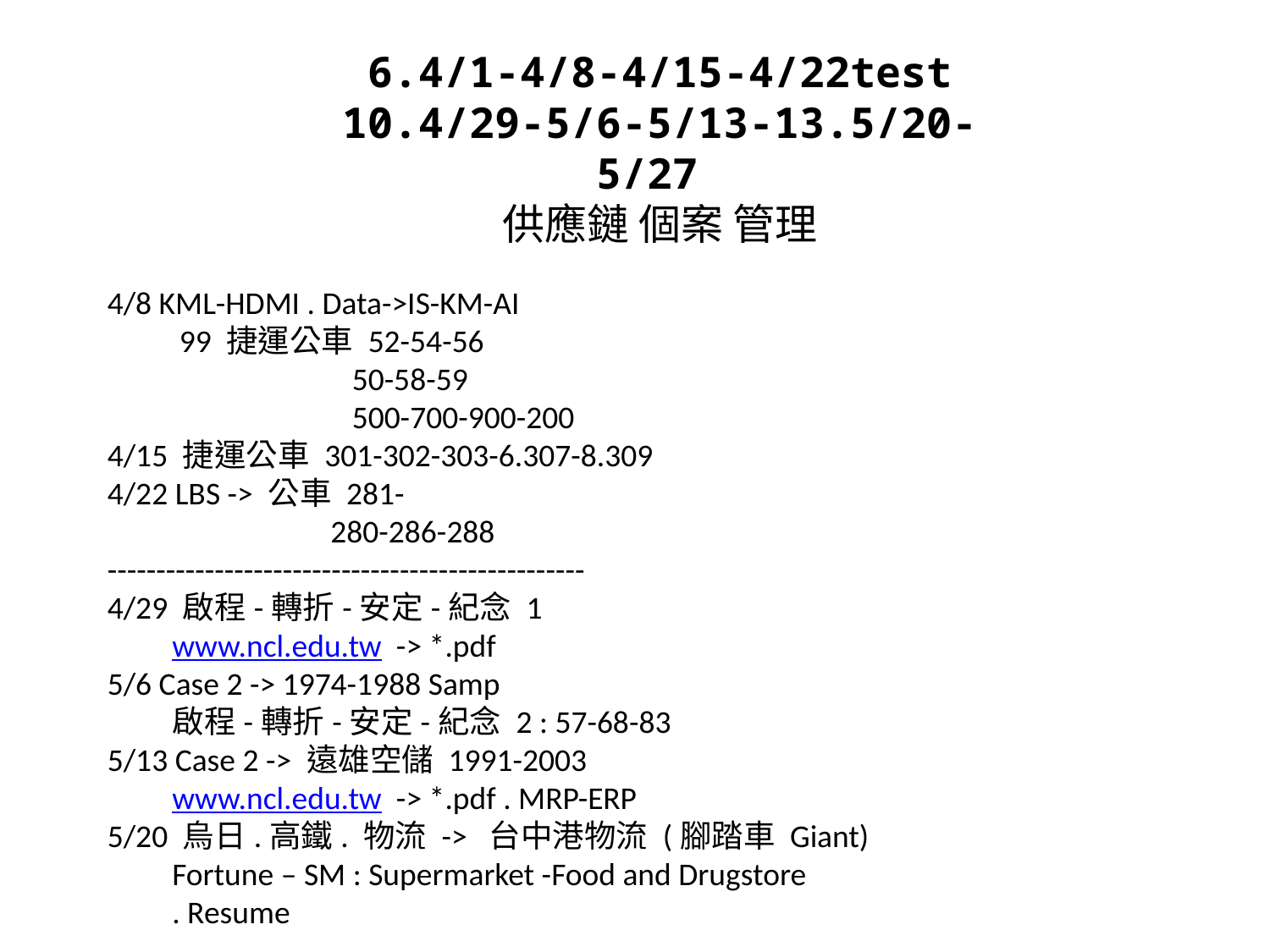

6.4/1-4/8-4/15-4/22test
10.4/29-5/6-5/13-13.5/20-5/27
供應鏈 個案 管理
4/8 KML-HDMI . Data->IS-KM-AI
          99 捷運公車 52-54-56
                                  50-58-59
                                  500-700-900-200
4/15 捷運公車 301-302-303-6.307-8.309
4/22 LBS -> 公車 281-
                               280-286-288
-------------------------------------------------
4/29 啟程-轉折-安定-紀念 1
         www.ncl.edu.tw  -> *.pdf
5/6 Case 2 -> 1974-1988 Samp
        啟程-轉折-安定-紀念 2 : 57-68-83
5/13 Case 2 -> 遠雄空儲 1991-2003
         www.ncl.edu.tw  -> *.pdf . MRP-ERP
5/20 烏日.高鐵. 物流 ->  台中港物流 (腳踏車 Giant)
         Fortune – SM : Supermarket -Food and Drugstore
         . Resume